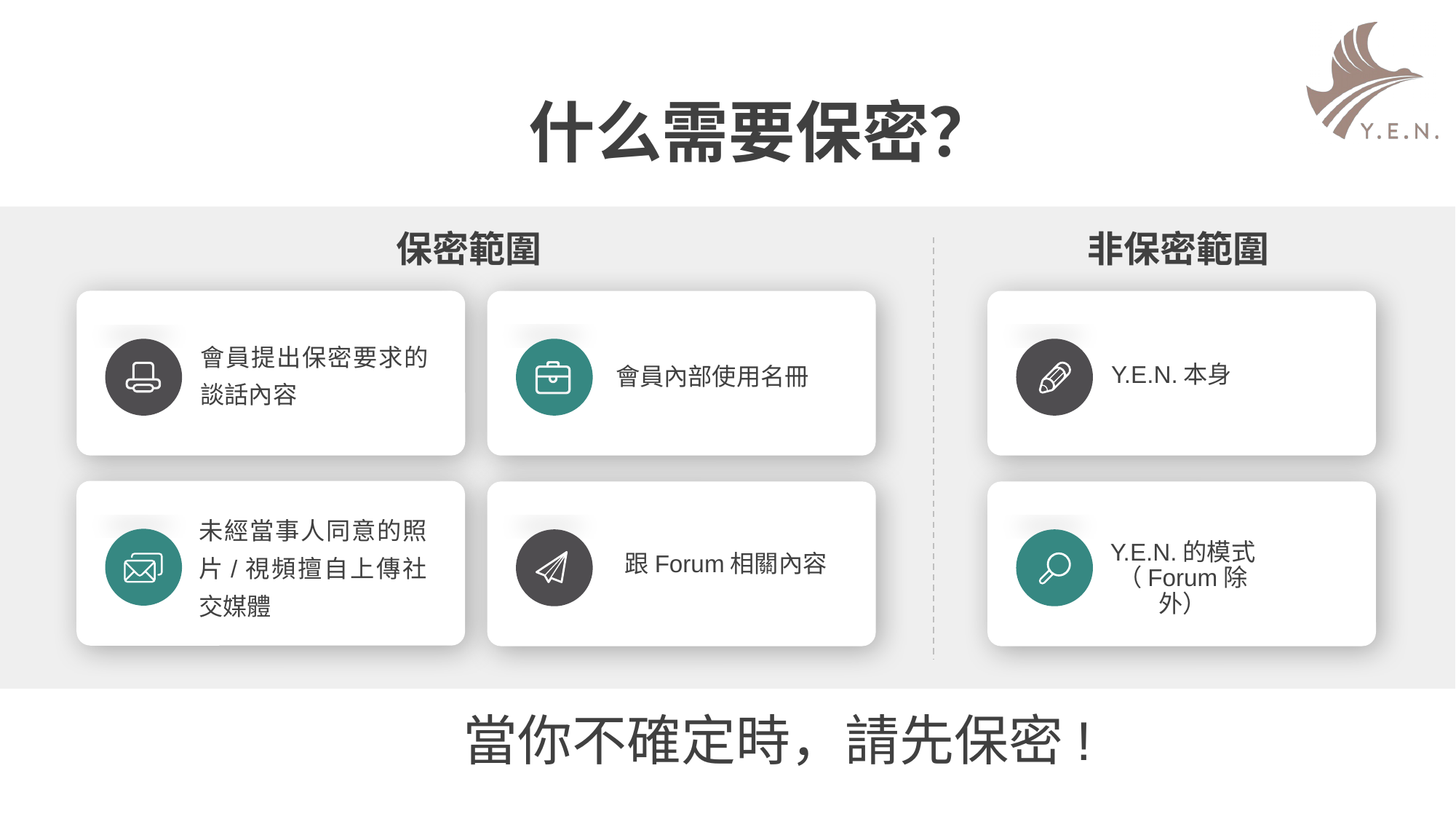

什么需要保密？

保密範圍
非保密範圍

會員提出保密要求的談話內容

Y.E.N.本身
會員內部使用名冊

未經當事人同意的照片/視頻擅自上傳社交媒體

跟Forum相關內容
Y.E.N.的模式（Forum除外）

當你不確定時，請先保密!